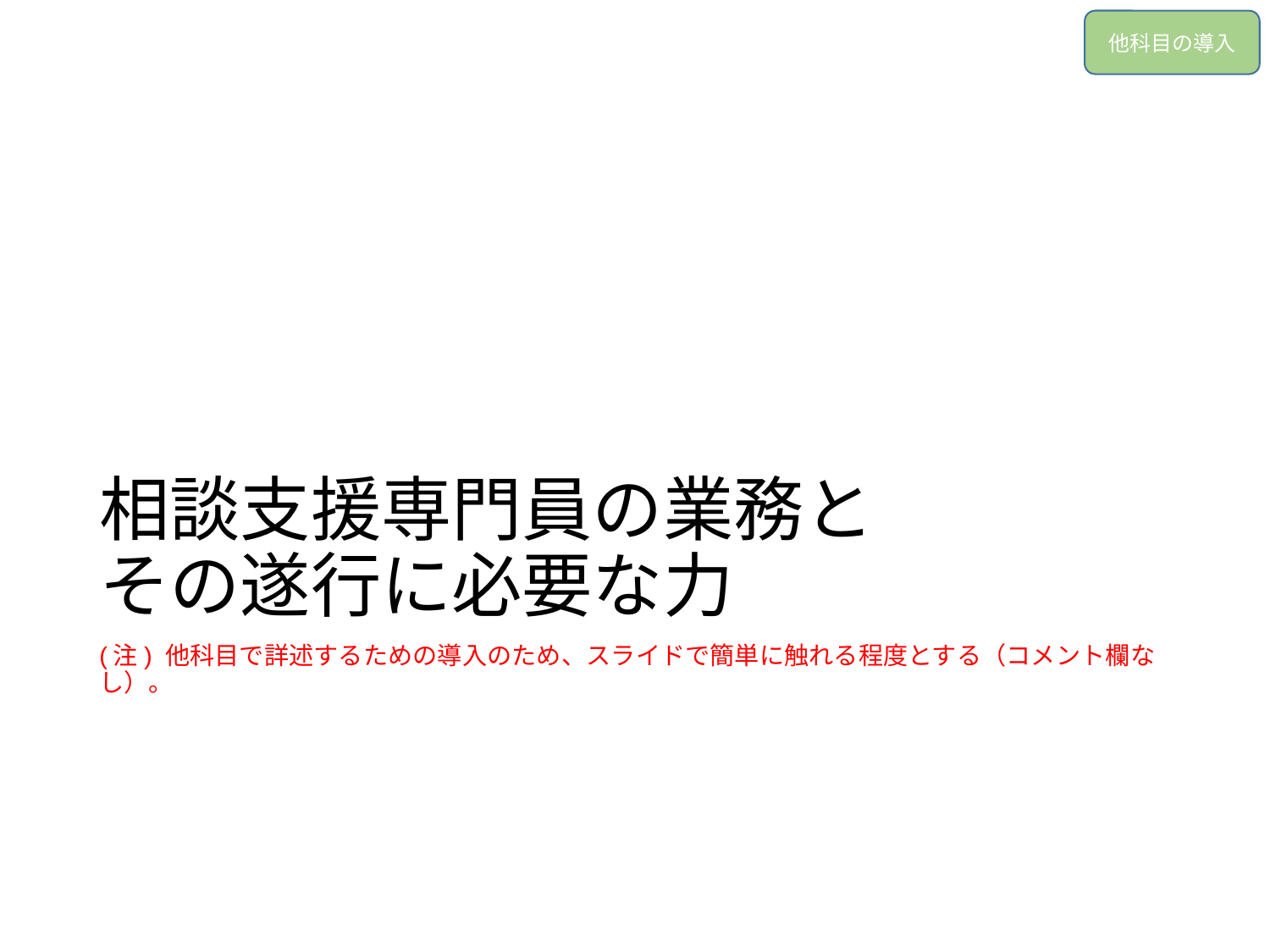

他科目の導入
# 相談支援専門員の業務と その遂行に必要な力
(注) 他科目で詳述するための導入のため、スライドで簡単に触れる程度とする（コメント欄なし）。